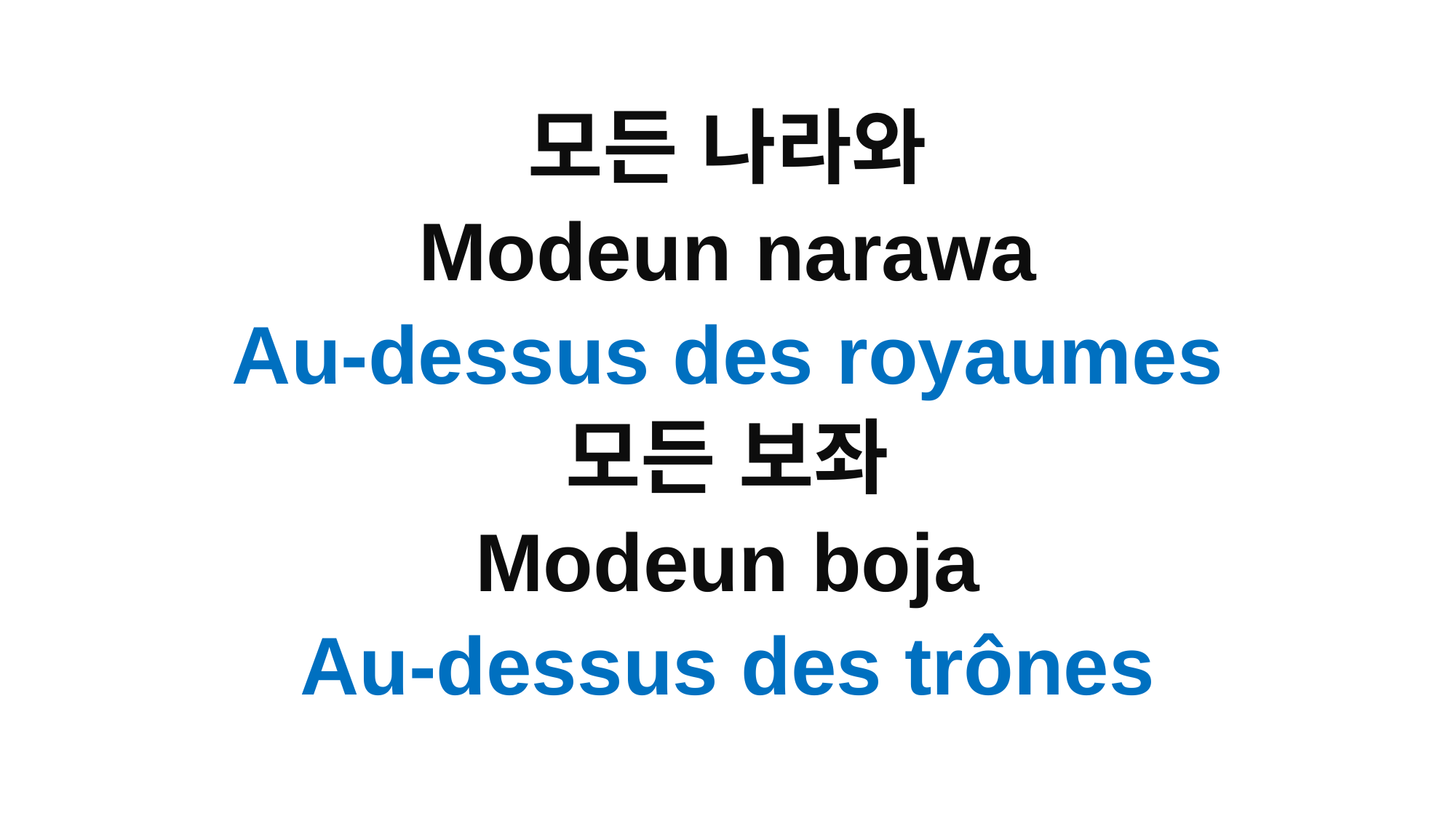

모든 나라와
Modeun narawa
Au-dessus des royaumes
모든 보좌
Modeun boja
Au-dessus des trônes